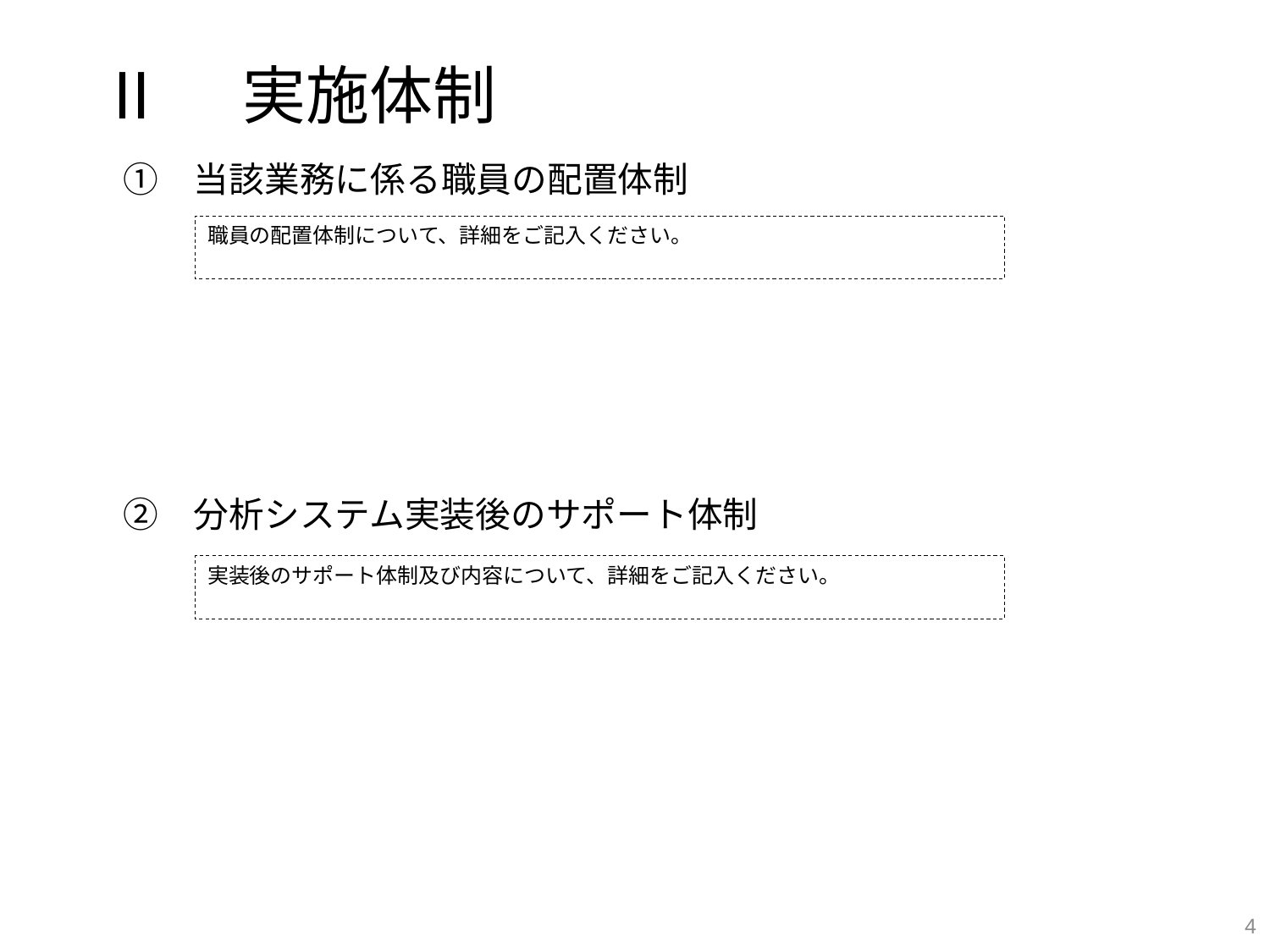

# Ⅱ　実施体制
　①　当該業務に係る職員の配置体制

　②　分析システム実装後のサポート体制
職員の配置体制について、詳細をご記入ください。

実装後のサポート体制及び内容について、詳細をご記入ください。

4